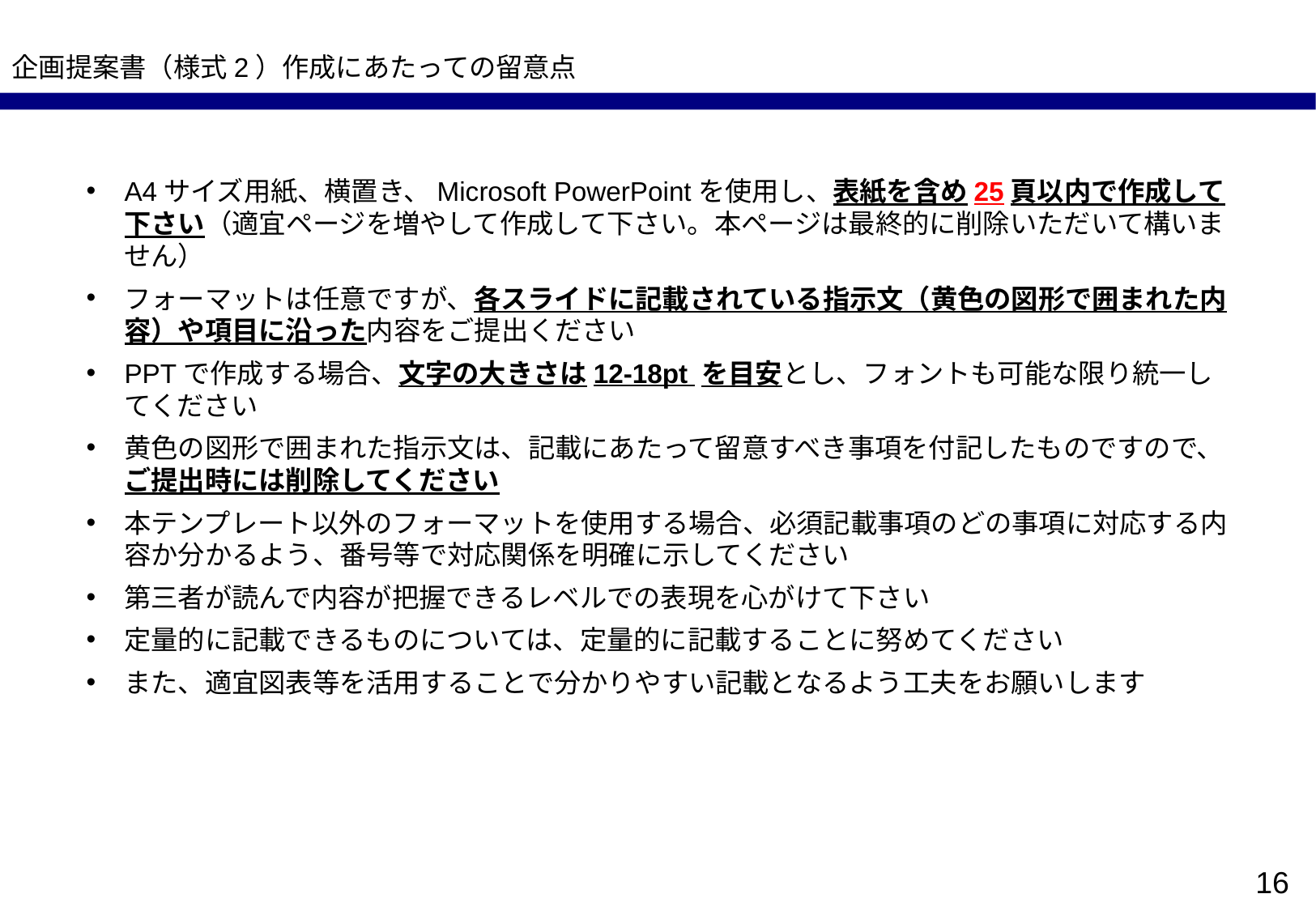

企画提案書（様式2）作成にあたっての留意点
A4サイズ用紙、横置き、Microsoft PowerPointを使用し、表紙を含め25頁以内で作成して下さい（適宜ページを増やして作成して下さい。本ページは最終的に削除いただいて構いません）
フォーマットは任意ですが、各スライドに記載されている指示文（黄色の図形で囲まれた内容）や項目に沿った内容をご提出ください
PPTで作成する場合、文字の大きさは12-18pt を目安とし、フォントも可能な限り統一してください
黄色の図形で囲まれた指示文は、記載にあたって留意すべき事項を付記したものですので、ご提出時には削除してください
本テンプレート以外のフォーマットを使用する場合、必須記載事項のどの事項に対応する内容か分かるよう、番号等で対応関係を明確に示してください
第三者が読んで内容が把握できるレベルでの表現を心がけて下さい
定量的に記載できるものについては、定量的に記載することに努めてください
また、適宜図表等を活用することで分かりやすい記載となるよう工夫をお願いします